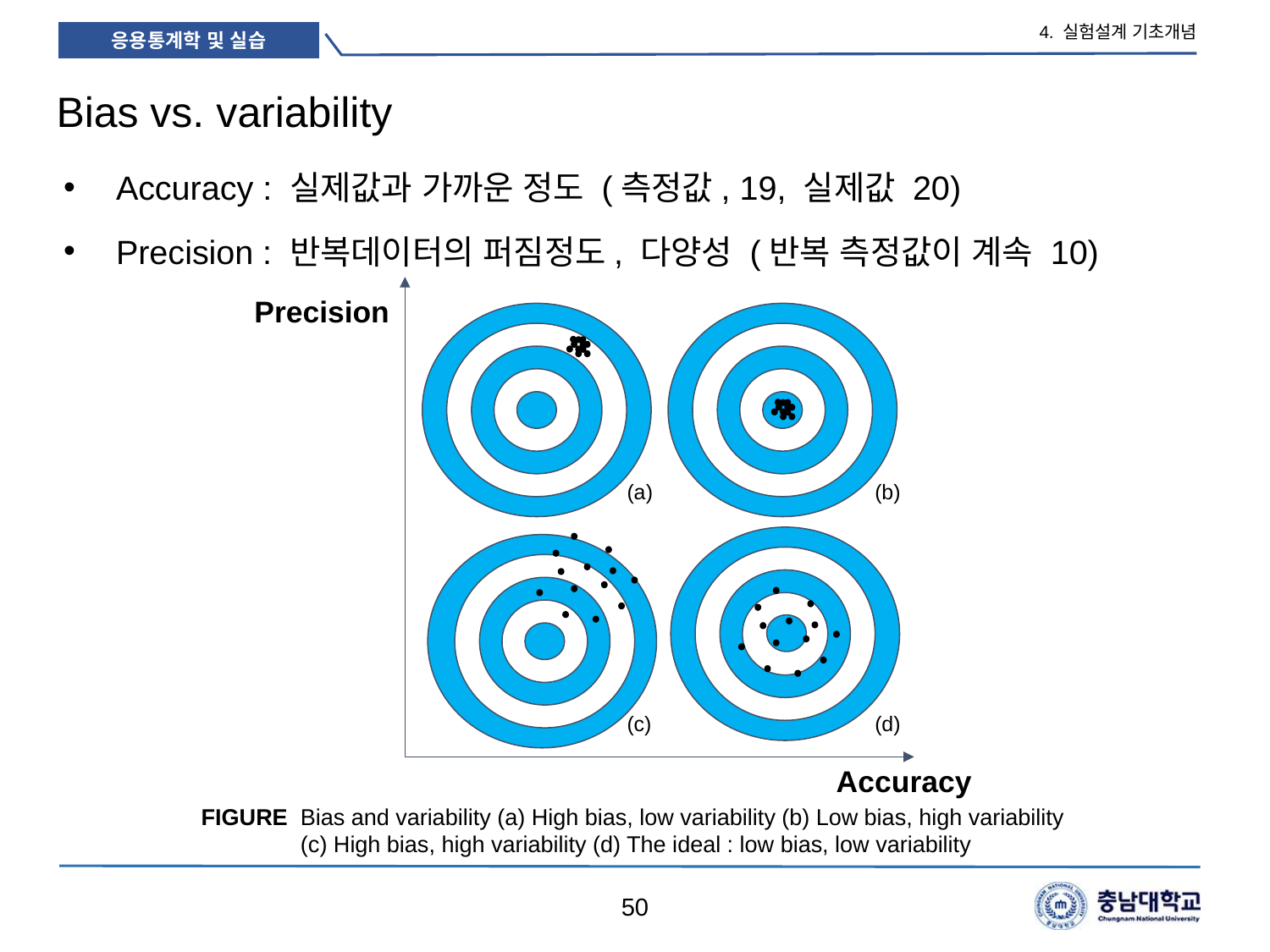

4. 실험설계 기초개념
# Bias vs. variability
Accuracy : 실제값과 가까운 정도 (측정값, 19, 실제값 20)
Precision : 반복데이터의 퍼짐정도, 다양성 (반복 측정값이 계속 10)
Precision

(a)
(b)

(c)
(d)
Accuracy
FIGURE  Bias and variability (a) High bias, low variability (b) Low bias, high variability
(c) High bias, high variability (d) The ideal : low bias, low variability
50